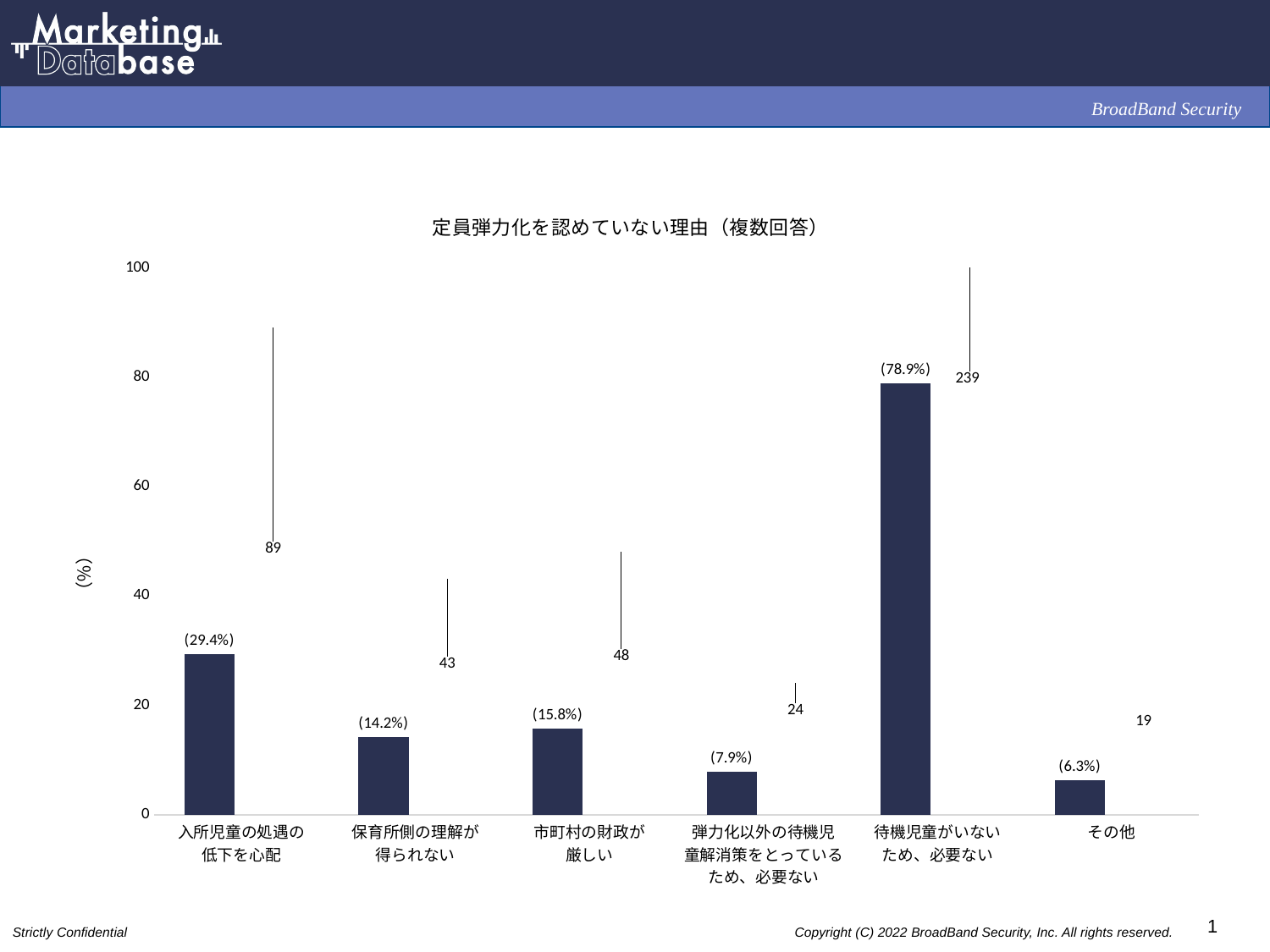

### Chart: 定員弾力化を認めていない理由（複数回答）

| Category | ％ | 件数 |
|---|---|---|
| 入所児童の処遇の
低下を心配 | 29.4 | 89.0 |
| 保育所側の理解が
得られない | 14.2 | 43.0 |
| 市町村の財政が
厳しい | 15.8 | 48.0 |
| 弾力化以外の待機児
童解消策をとっている
ため、必要ない | 7.9 | 24.0 |
| 待機児童がいない
ため、必要ない | 78.9 | 239.0 |
| その他 | 6.3 | 19.0 |